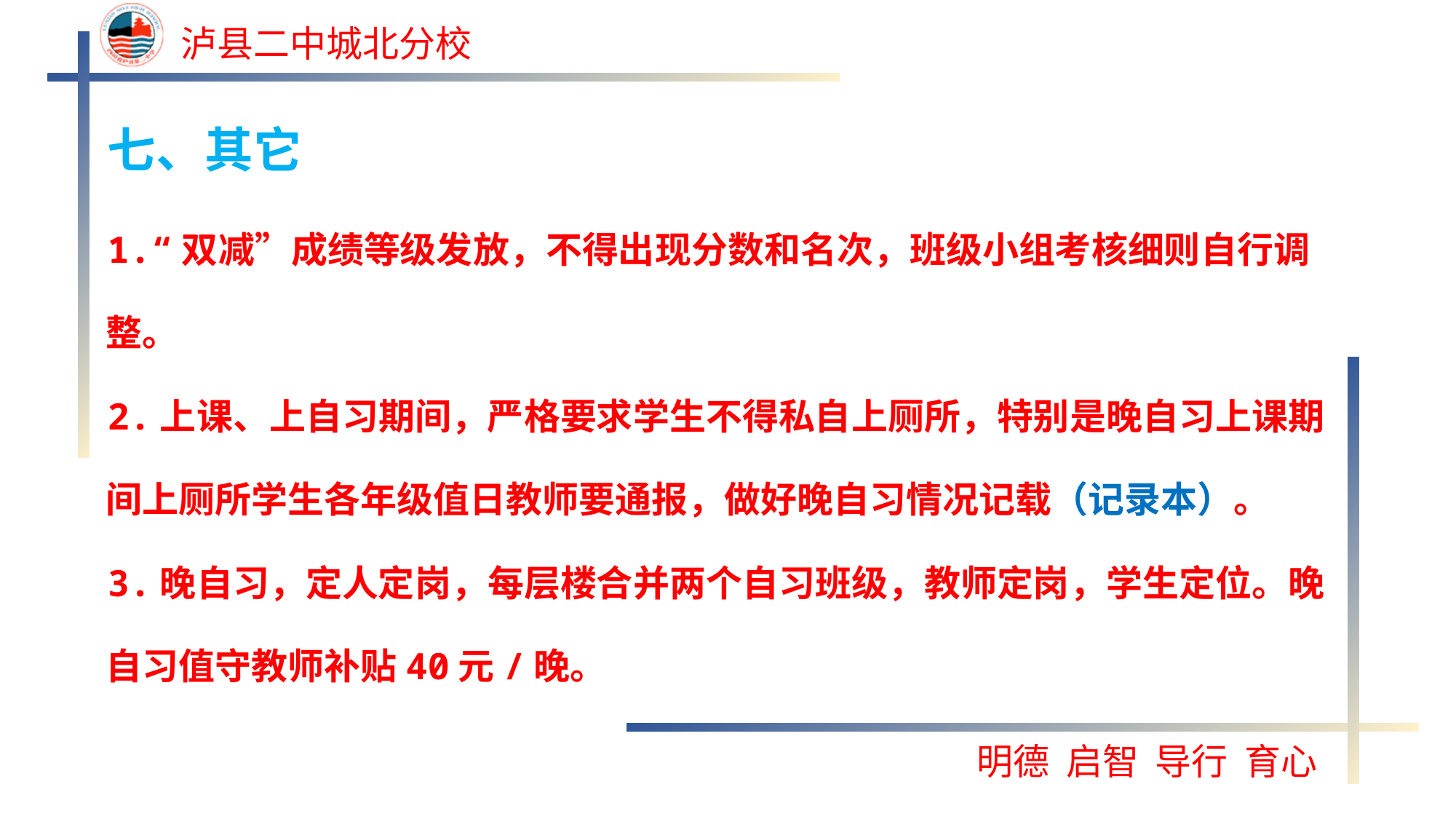

七、其它
1.“双减”成绩等级发放，不得出现分数和名次，班级小组考核细则自行调整。
2.上课、上自习期间，严格要求学生不得私自上厕所，特别是晚自习上课期间上厕所学生各年级值日教师要通报，做好晚自习情况记载（记录本）。
3.晚自习，定人定岗，每层楼合并两个自习班级，教师定岗，学生定位。晚自习值守教师补贴40元/晚。